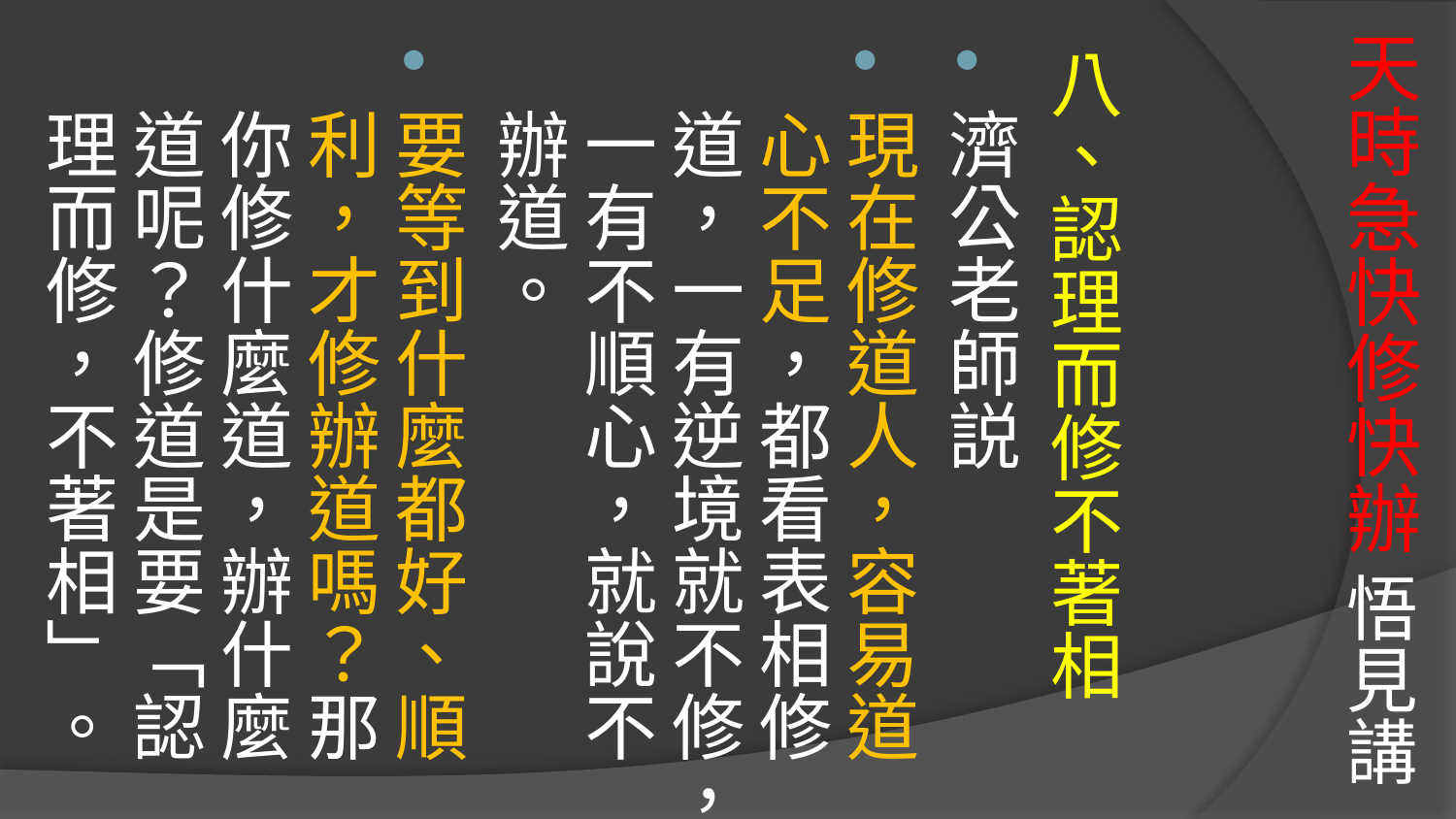

# 天時急快修快辦 悟見講
八、認理而修不著相
濟公老師説
現在修道人，容易道心不足，都看表相修道，一有逆境就不修，一有不順心，就說不辦道。
要等到什麼都好、順利，才修辦道嗎？那你修什麼道，辦什麼道呢？修道是要「認理而修，不著相」。